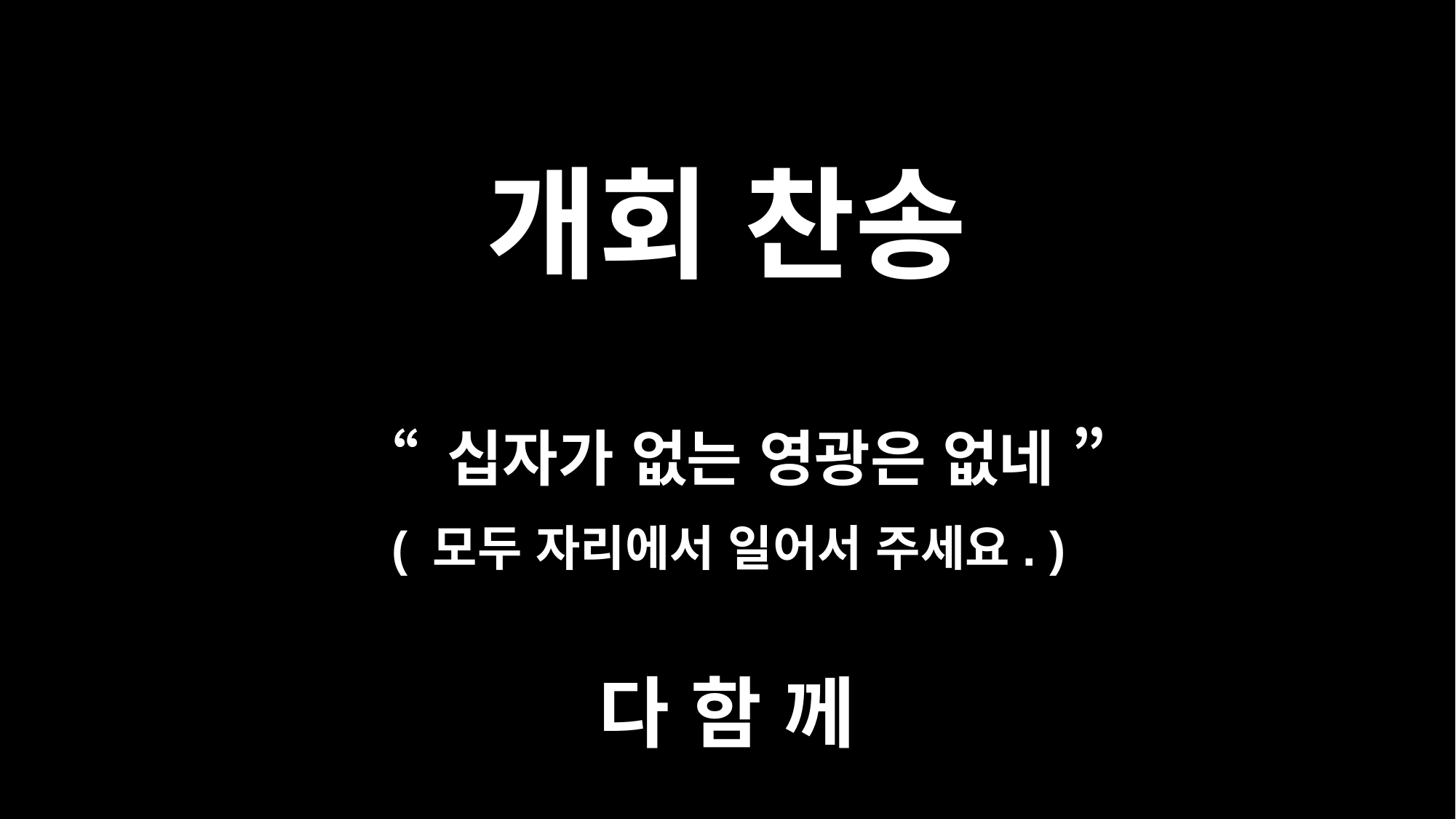

# 개회 찬송
“ 십자가 없는 영광은 없네 ”
다 함 께